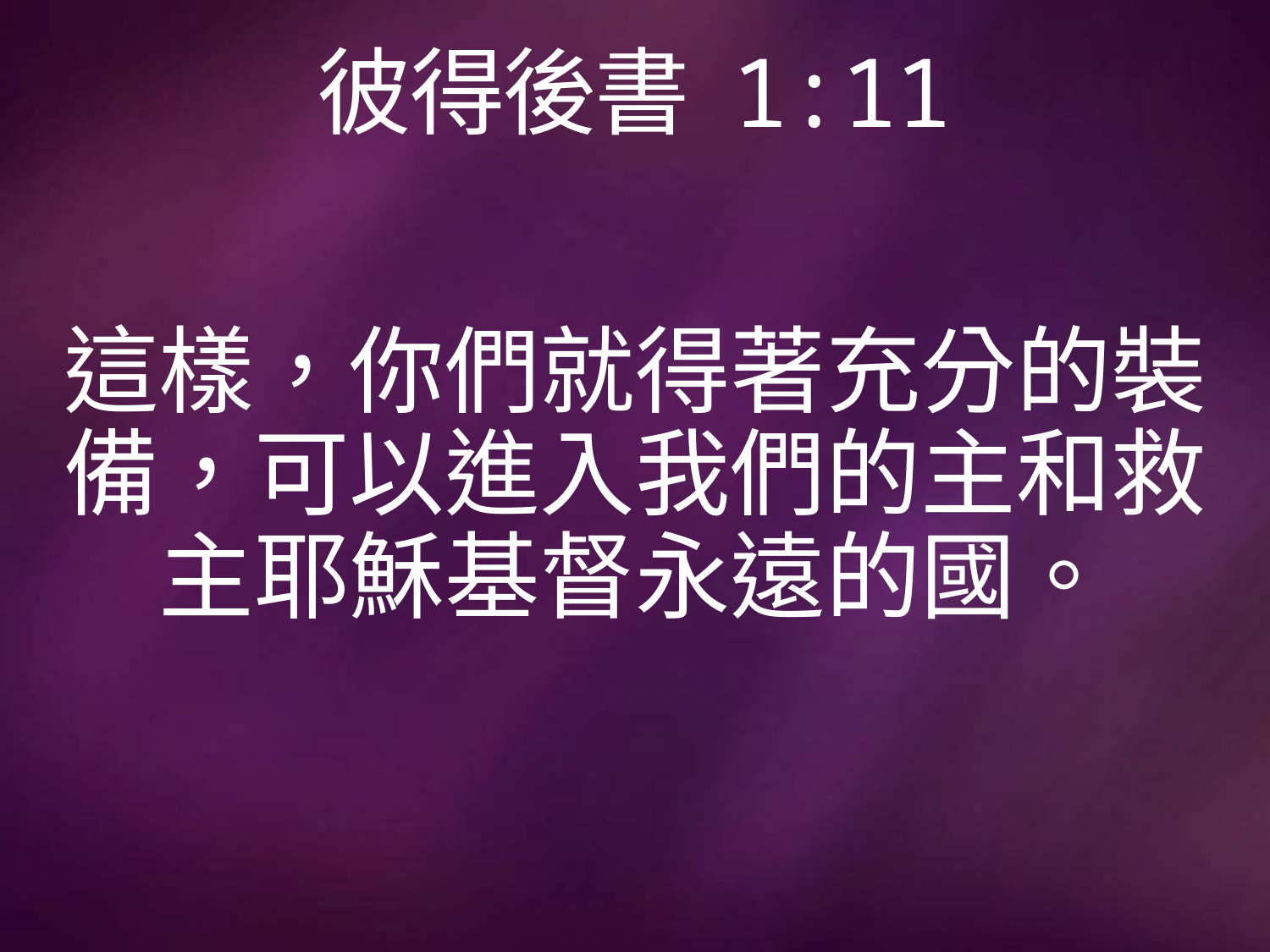

# 彼得後書 1:11
這樣，你們就得著充分的裝備，可以進入我們的主和救主耶穌基督永遠的國。